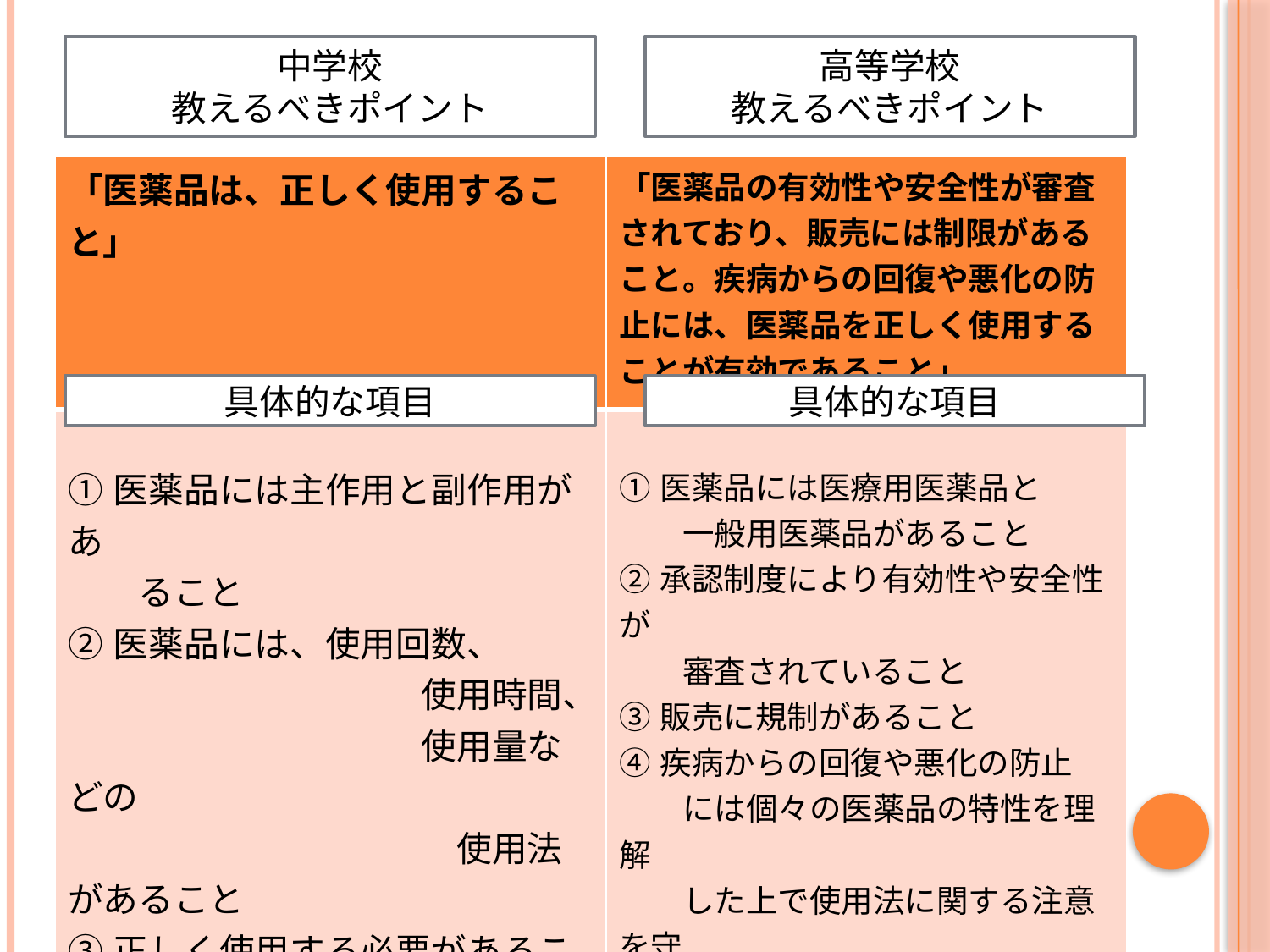

中学校
教えるべきポイント
高等学校
教えるべきポイント
| 「医薬品は、正しく使用すること」 | 「医薬品の有効性や安全性が審査されており、販売には制限があること。疾病からの回復や悪化の防止には、医薬品を正しく使用することが有効であること」 |
| --- | --- |
| ①医薬品には主作用と副作用があ　 　　ること ②医薬品には、使用回数、 　　　　　　　　　　使用時間、 　　　　　　　　　　使用量などの 　　　　　　　　　　　使用法があること ③正しく使用する必要があること | ①医薬品には医療用医薬品と 　　一般用医薬品があること ②承認制度により有効性や安全性が 　　審査されていること ③販売に規制があること ④疾病からの回復や悪化の防止 　　には個々の医薬品の特性を理解 　　した上で使用法に関する注意を守 　　り正しく使うことが必要であること ⑤副作用については、予期出来るも 　　のと予期することが困難なものが 　　あることにも触れるようにする |
具体的な項目
具体的な項目